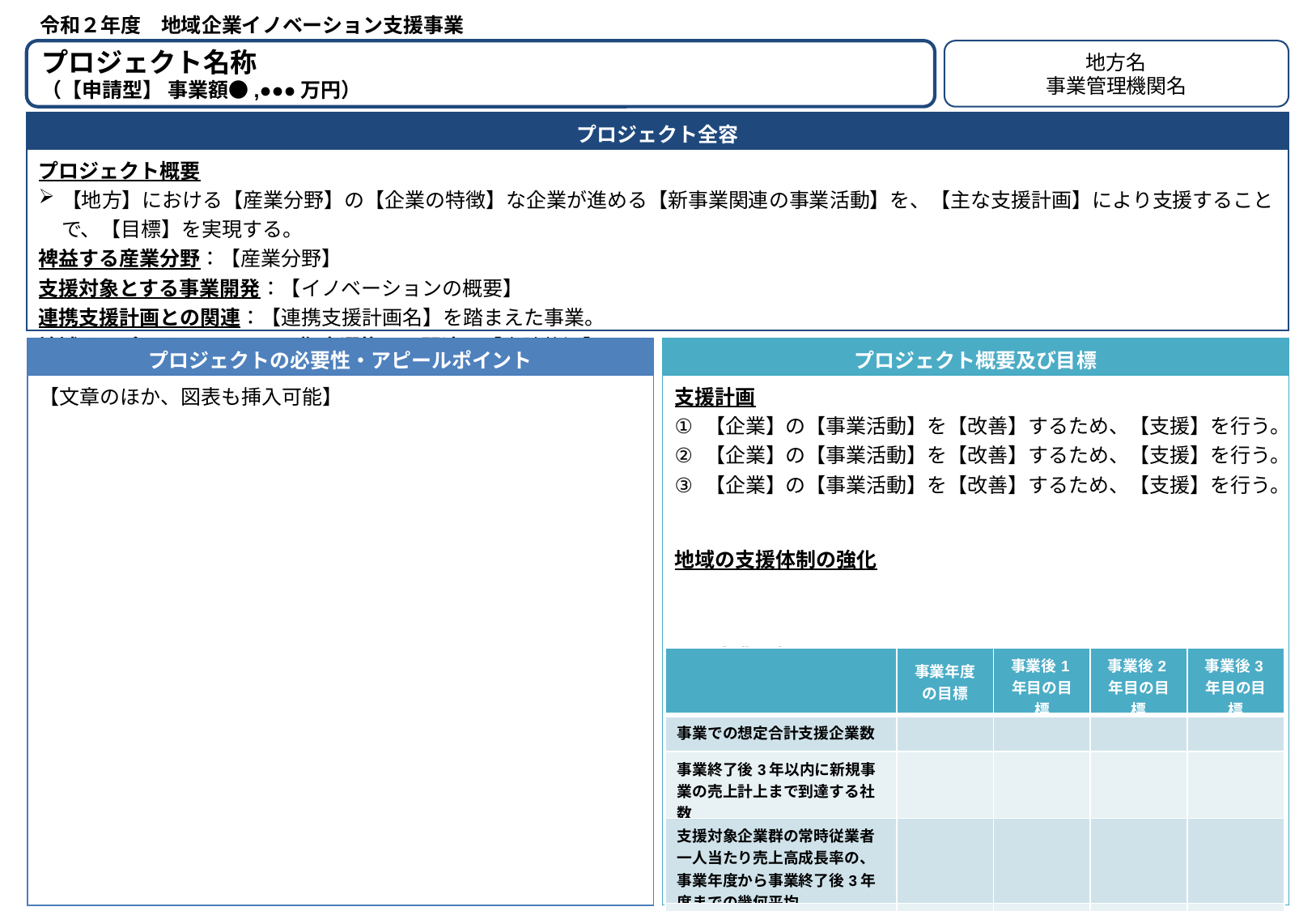

記載の注意事項
数字、アルファベットは半角で記載をお願いします。
「連携支援計画との関連」「地域オープンイノベーション拠点選抜との関連」以外の事項は、記載必須です。
「連携支援計画との関連」「地域オープンイノベーション拠点選抜との関連」がない御提案については、当該記載欄を削除ください。
「主な事業目標」の表中の各数値には、「●件」「●名」「●円」のように単位の付記をお願いします。
令和２年度　地域企業イノベーション支援事業
プロジェクト名称
（【申請型】 事業額●,●●●万円）
地方名
事業管理機関名
| プロジェクト全容 |
| --- |
| プロジェクト概要 【地方】における【産業分野】の【企業の特徴】な企業が進める【新事業関連の事業活動】を、【主な支援計画】により支援することで、【目標】を実現する。 裨益する産業分野：【産業分野】 支援対象とする事業開発：【イノベーションの概要】 連携支援計画との関連：【連携支援計画名】を踏まえた事業。 地域オープンイノベーション拠点選抜との関連：【申請状況】 |
| プロジェクト概要及び目標 |
| --- |
| 支援計画 【企業】の【事業活動】を【改善】するため、【支援】を行う。 【企業】の【事業活動】を【改善】するため、【支援】を行う。 【企業】の【事業活動】を【改善】するため、【支援】を行う。 地域の支援体制の強化 主な事業目標 |
| プロジェクトの必要性・アピールポイント |
| --- |
| 【文章のほか、図表も挿入可能】 |
|  | 事業年度の目標 | 事業後1年目の目標 | 事業後2年目の目標 | 事業後3年目の目標 |
| --- | --- | --- | --- | --- |
| 事業での想定合計支援企業数 |  |  |  |  |
| 事業終了後3年以内に新規事業の売上計上まで到達する社数 |  |  |  |  |
| 支援対象企業群の常時従業者一人当たり売上高成長率の、事業年度から事業終了後3年度までの幾何平均 |  |  |  |  |
| 【支援体制の能力指標】 |  |  |  |  |